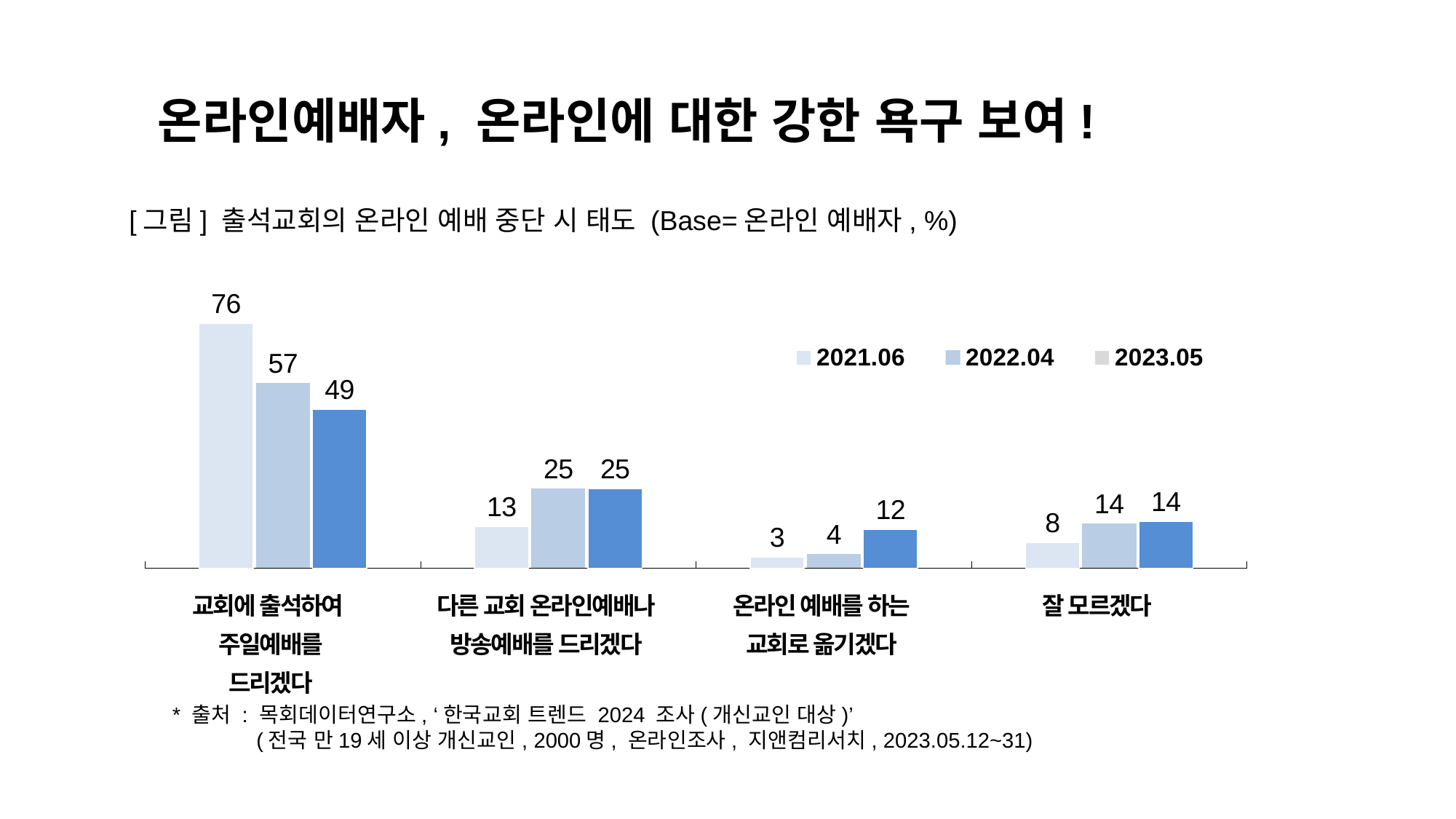

온라인예배자, 온라인에 대한 강한 욕구 보여!
[그림] 출석교회의 온라인 예배 중단 시 태도 (Base=온라인 예배자, %)

### Chart

| Category | 2021.06 | 2022.04 | 2023.05 |
|---|---|---|---|
| 교회에 출석하여 주일예배를 드리겠다 | 다른 교회 온라인예배나 방송예배를 드리겠다 | 온라인 예배를 하는 교회로 옮기겠다 | 잘 모르겠다 |
| --- | --- | --- | --- |
* 출처 : 목회데이터연구소, ‘한국교회 트렌드 2024 조사(개신교인 대상)’
              (전국 만19세 이상 개신교인, 2000명, 온라인조사, 지앤컴리서치, 2023.05.12~31)